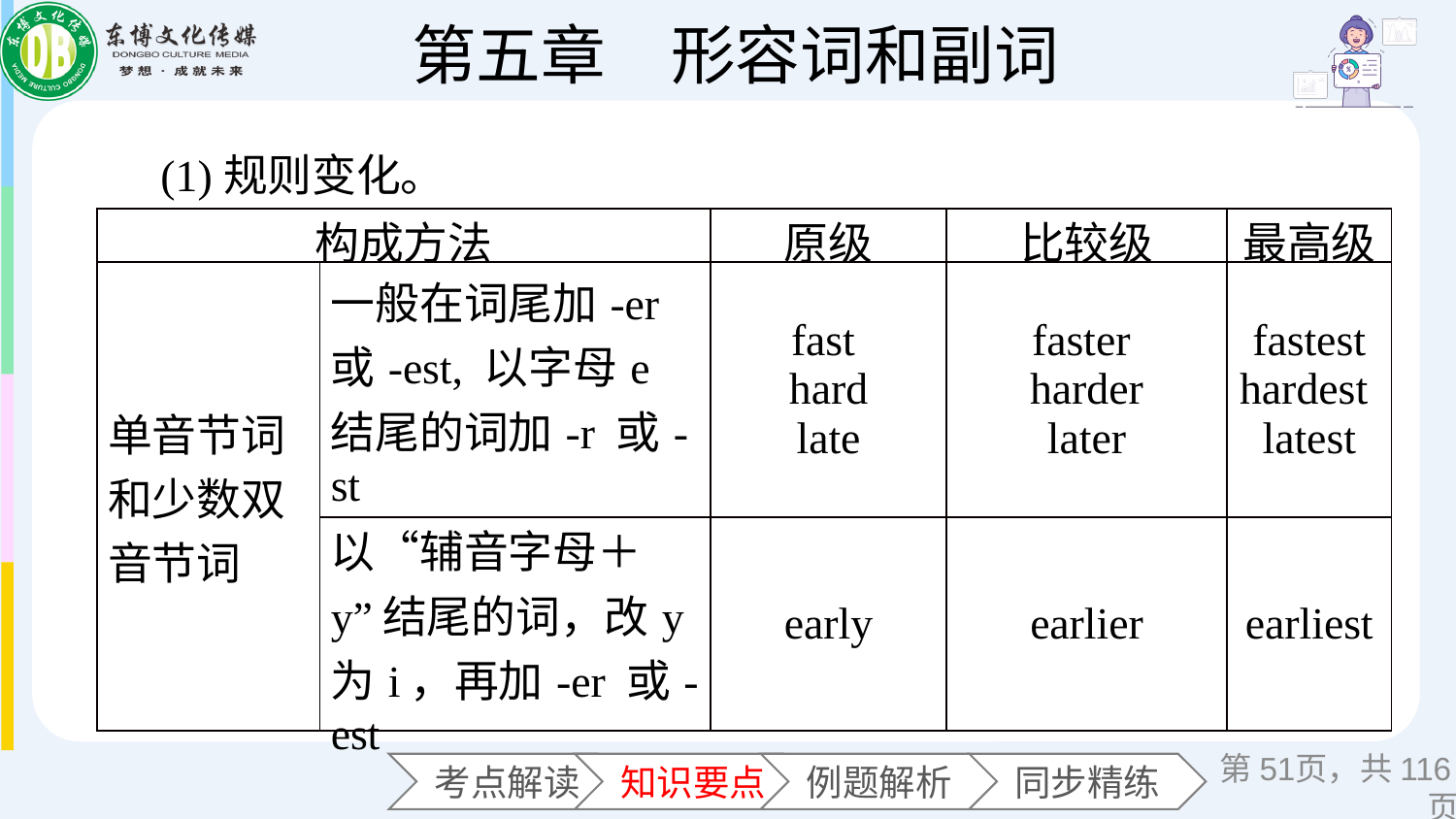

(1)规则变化。
| 构成方法 |  | 原级 | 比较级 | 最高级 |
| --- | --- | --- | --- | --- |
| 单音节词和少数双音节词 | 一般在词尾加-er或-est, 以字母e结尾的词加-r 或-st | fast hard late | faster harder later | fastest hardest latest |
|  | 以“辅音字母＋y”结尾的词，改y为i，再加-er 或-est | early | earlier | earliest |
第51页，共116页